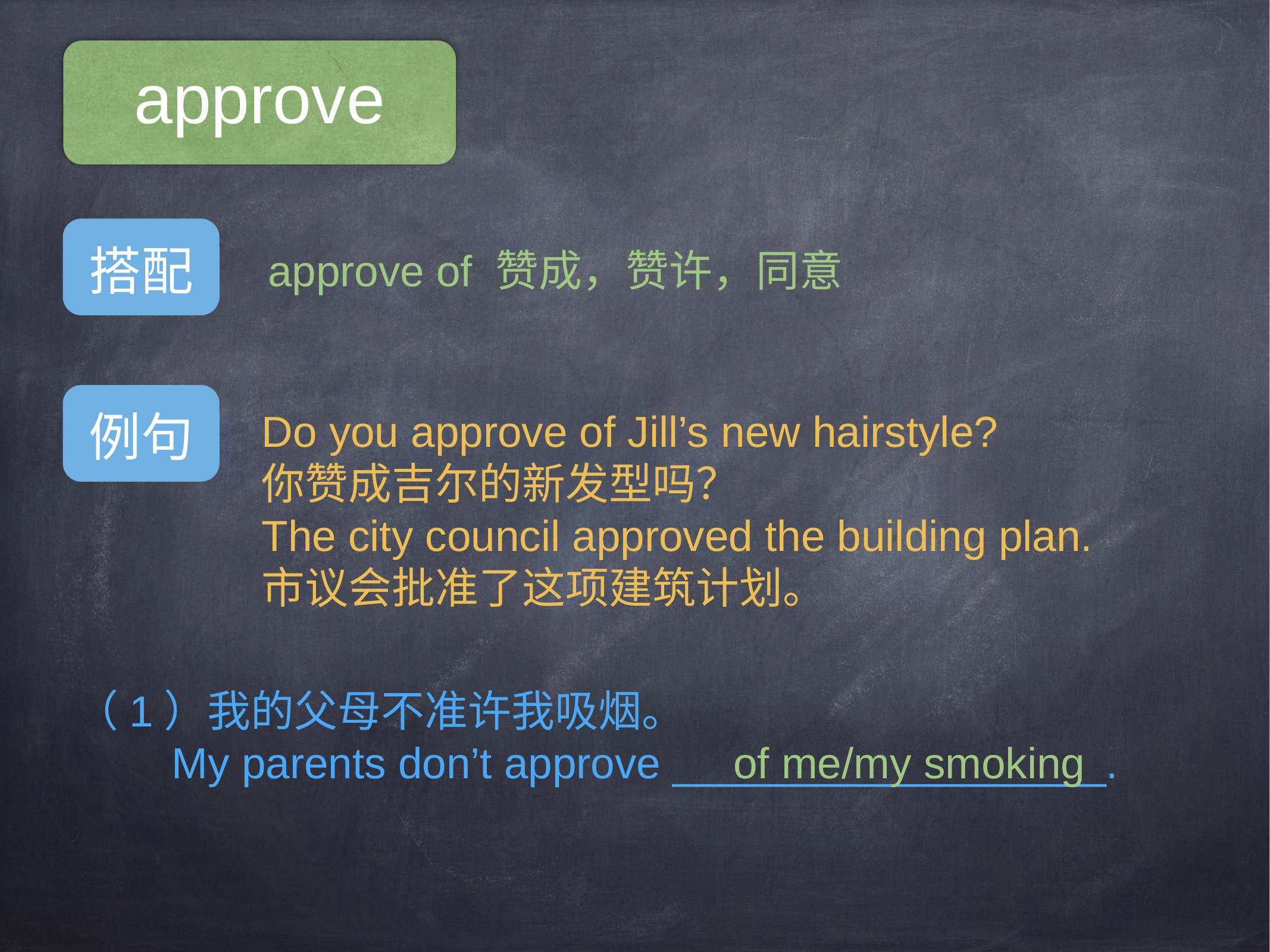

approve

搭配
approve of 赞成，赞许，同意
Do you approve of Jill’s new hairstyle?
你赞成吉尔的新发型吗？
The city council approved the building plan.
市议会批准了这项建筑计划。

例句
（1）我的父母不准许我吸烟。
        My parents don’t approve __________________.
of me/my smoking